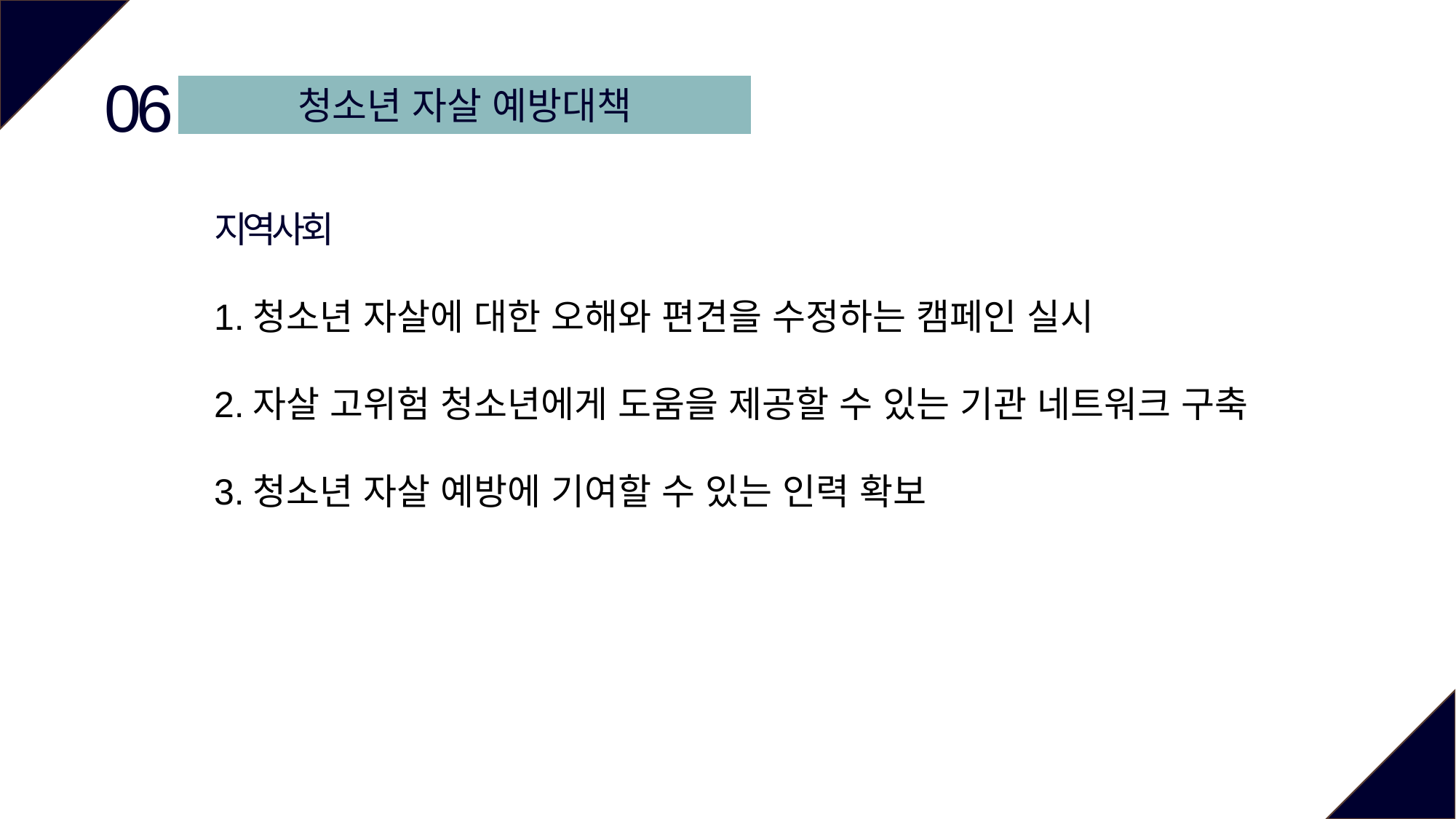

06
청소년 자살 예방대책
지역사회

1.청소년 자살에 대한 오해와 편견을 수정하는 캠페인 실시

2.자살 고위험 청소년에게 도움을 제공할 수 있는 기관 네트워크 구축

3.청소년 자살 예방에 기여할 수 있는 인력 확보